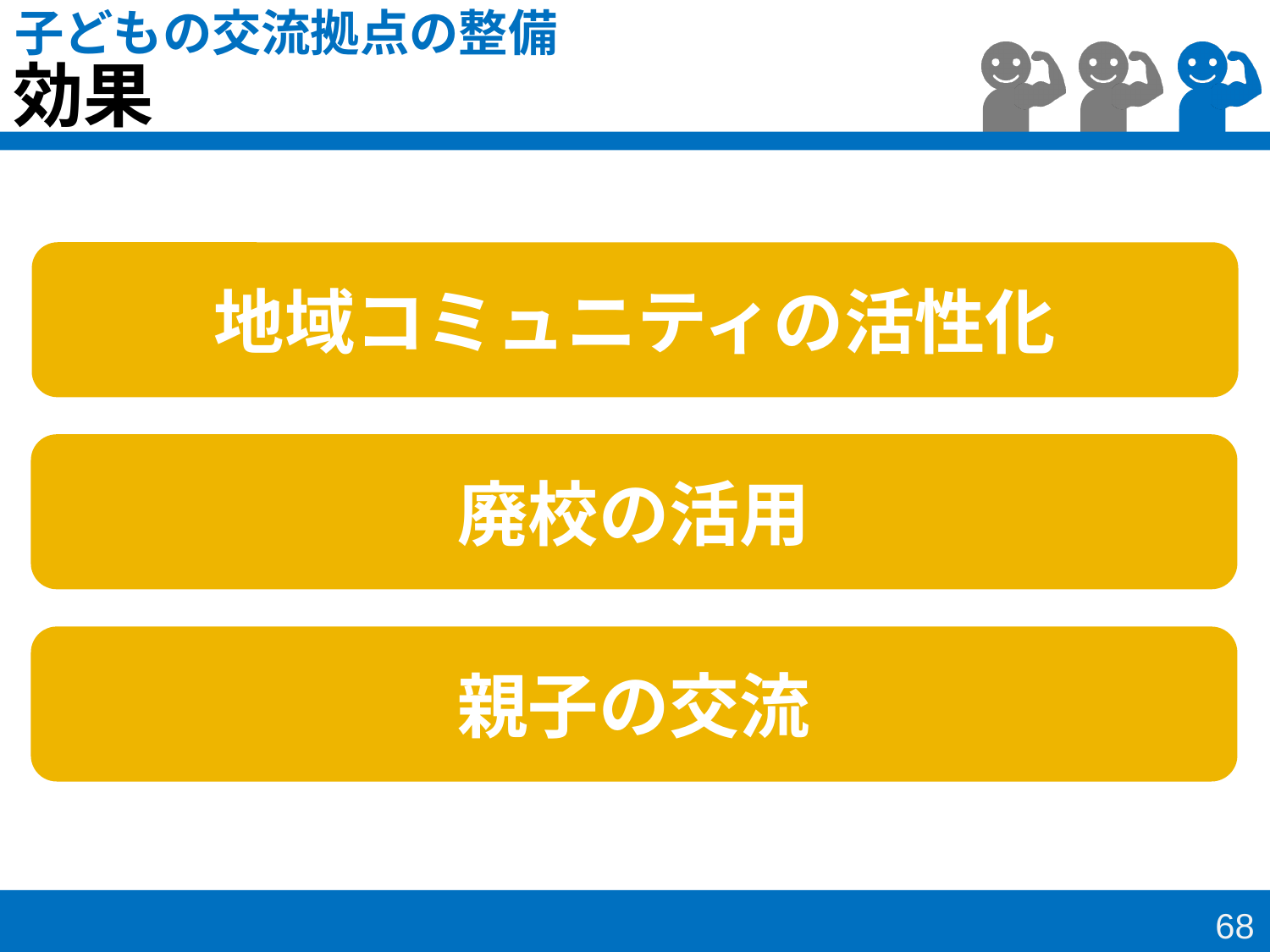

子どもの交流拠点の整備
# 効果
地域コミュニティの活性化
廃校の活用
親子の交流
68